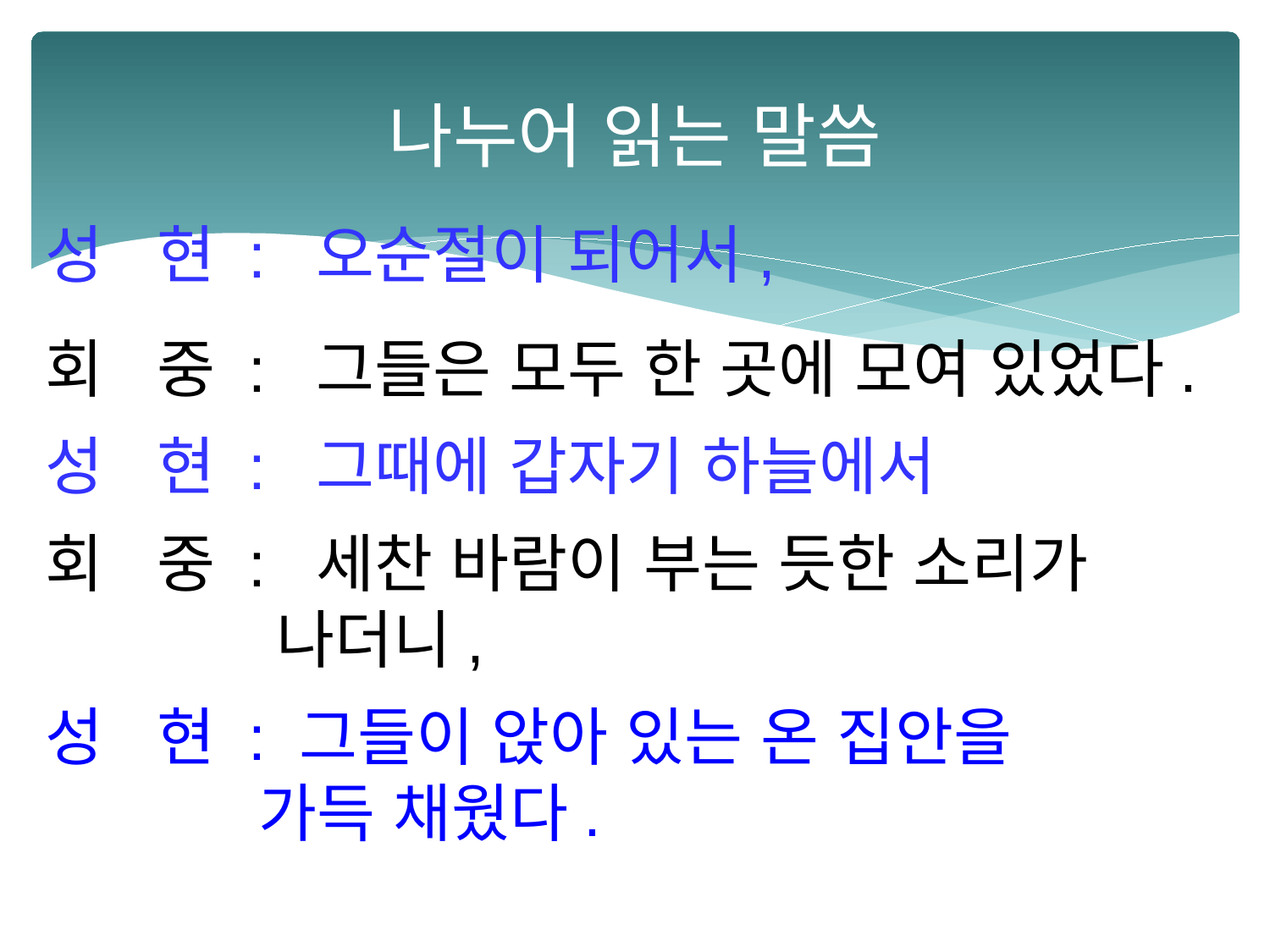

# 나누어 읽는 말씀
 성   현 :  오순절이 되어서,

 회   중 :  그들은 모두 한 곳에 모여 있었다.

 성   현 :  그때에 갑자기 하늘에서

 회   중 :  세찬 바람이 부는 듯한 소리가
              나더니,

 성   현 : 그들이 앉아 있는 온 집안을
             가득 채웠다.